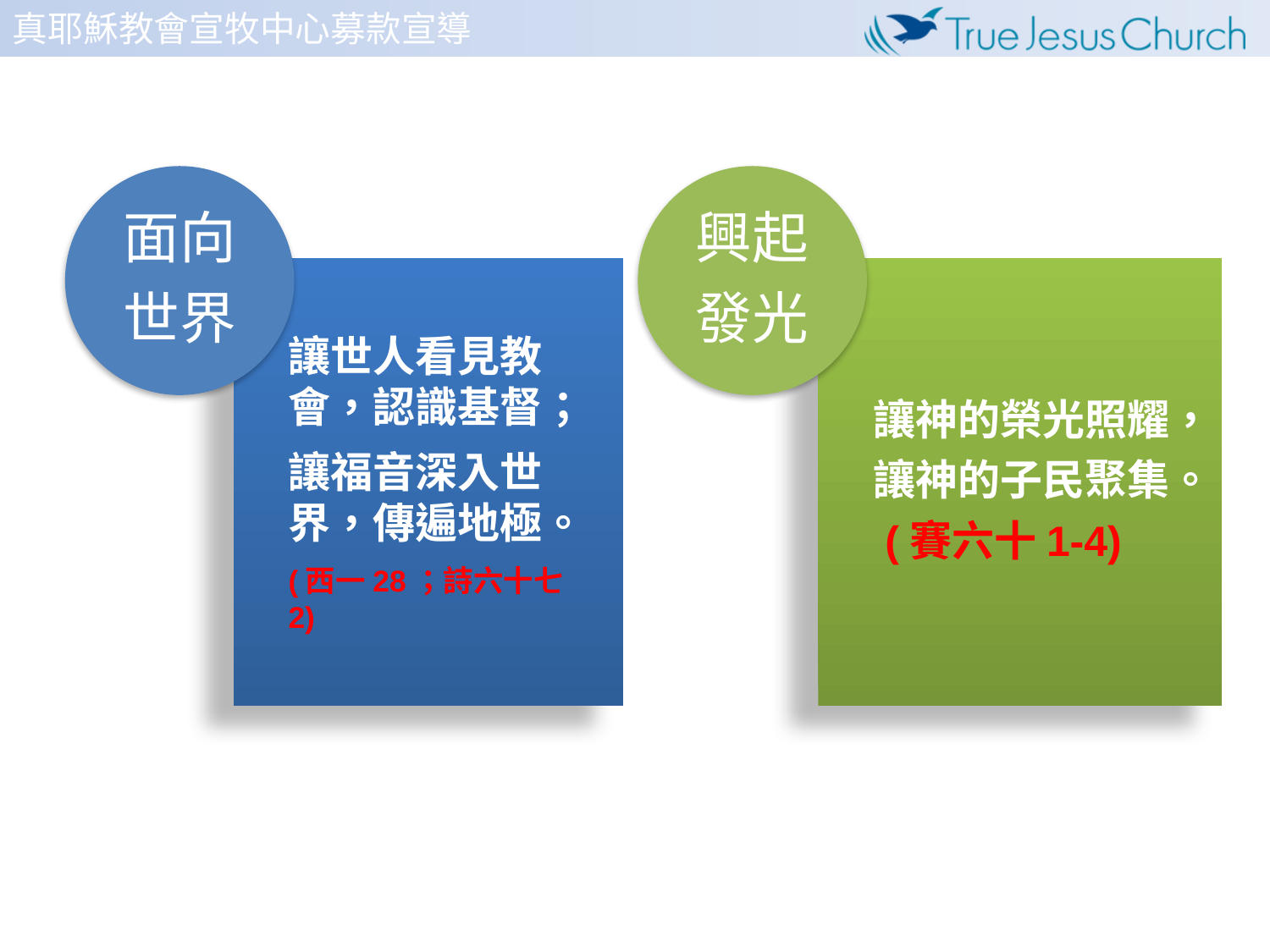

面向
世界
興起
發光
讓世人看見教會，認識基督；
讓福音深入世界，傳遍地極。
(西一28；詩六十七2)
讓神的榮光照耀，
讓神的子民聚集。
 (賽六十1-4)